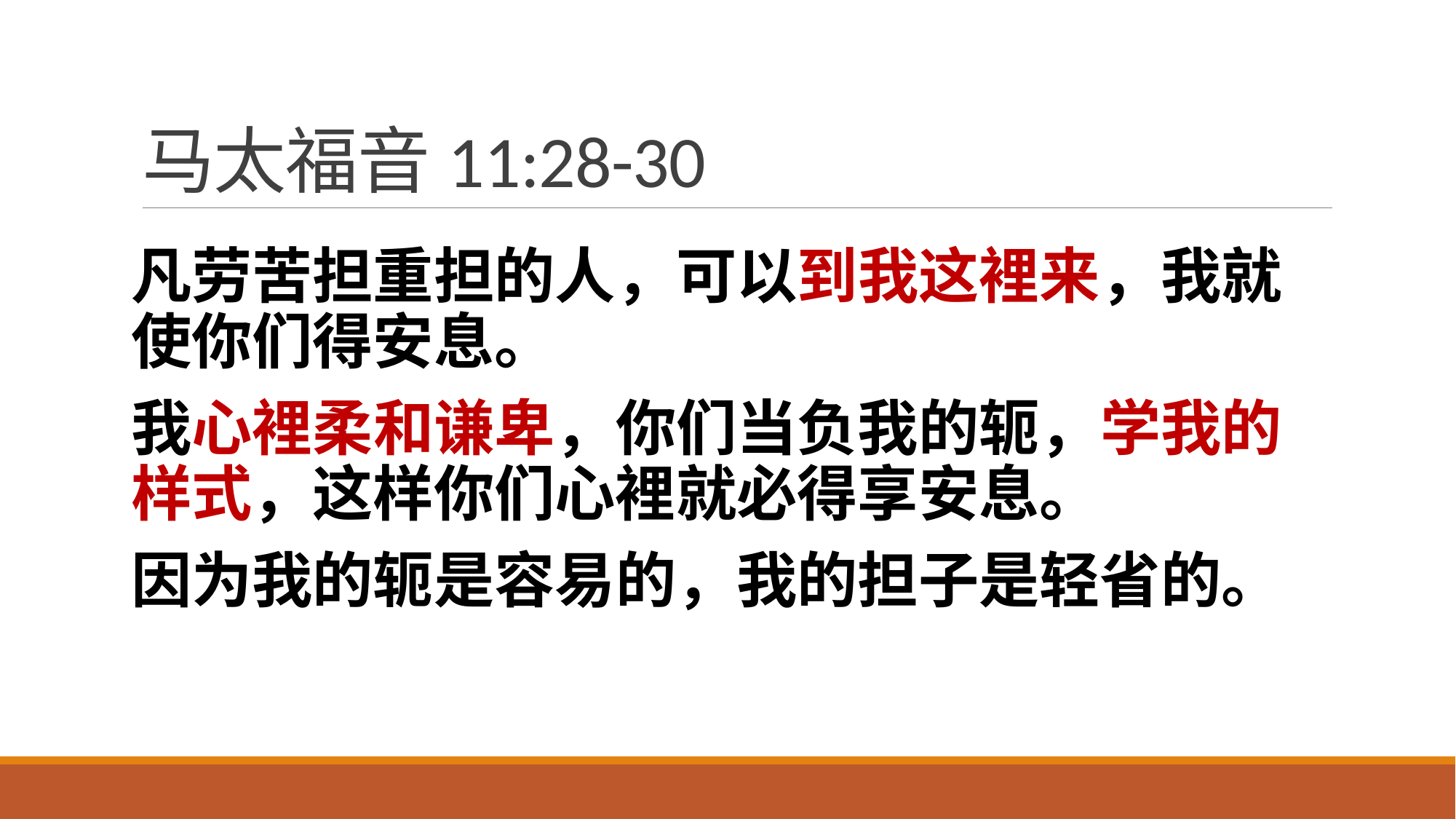

# 马太福音11:28-30
凡劳苦担重担的人，可以到我这裡来，我就使你们得安息。
我心裡柔和谦卑，你们当负我的轭，学我的样式，这样你们心裡就必得享安息。
因为我的轭是容易的，我的担子是轻省的。